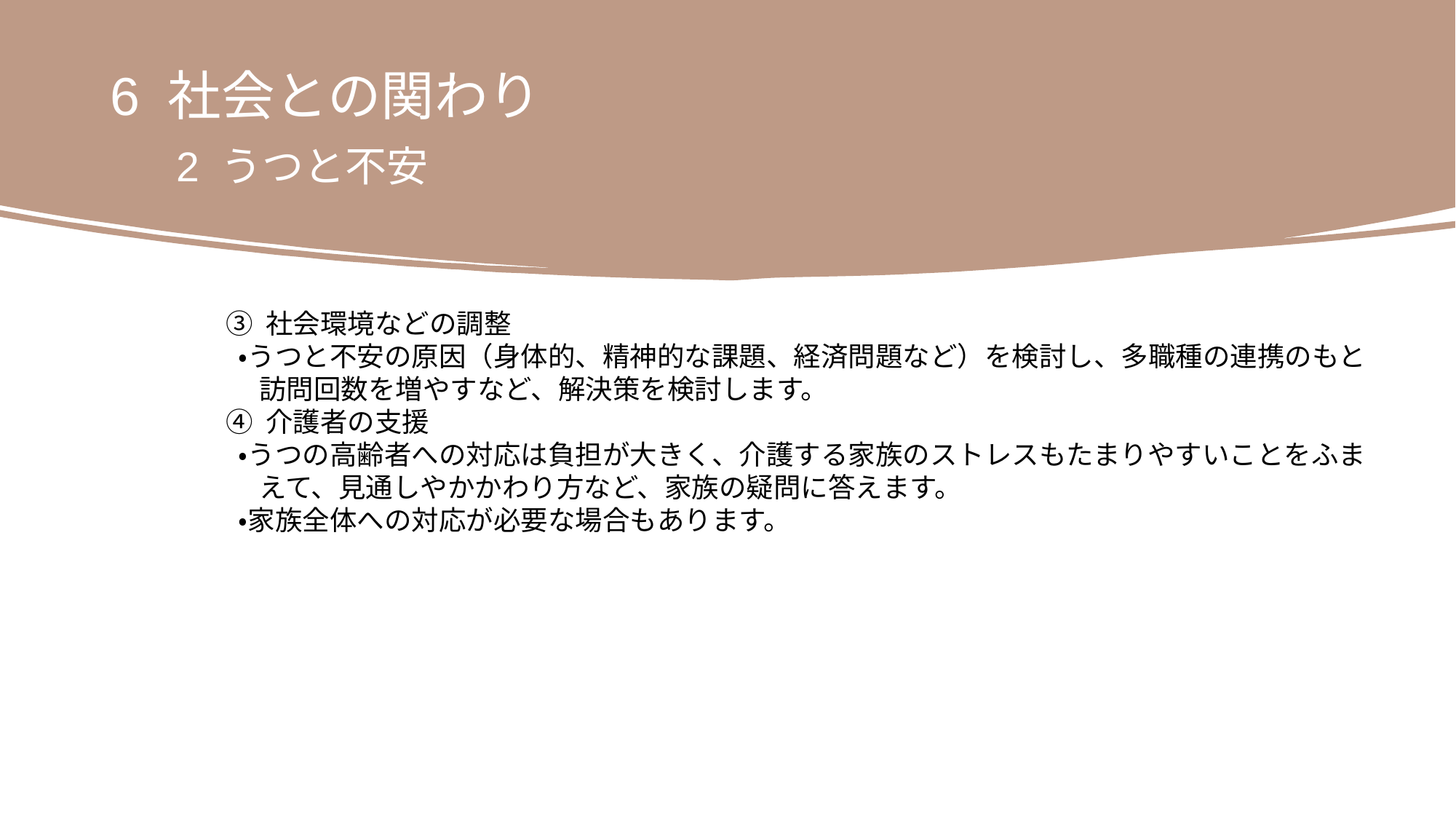

6 社会との関わり
　2 うつと不安

③ 社会環境などの調整
 ・うつと不安の原因（身体的、精神的な課題、経済問題など）を検討し、多職種の連携のもと
　 訪問回数を増やすなど、解決策を検討します。
④ 介護者の支援
 ・うつの高齢者への対応は負担が大きく、介護する家族のストレスもたまりやすいことをふま
　 えて、見通しやかかわり方など、家族の疑問に答えます。
 ・家族全体への対応が必要な場合もあります。